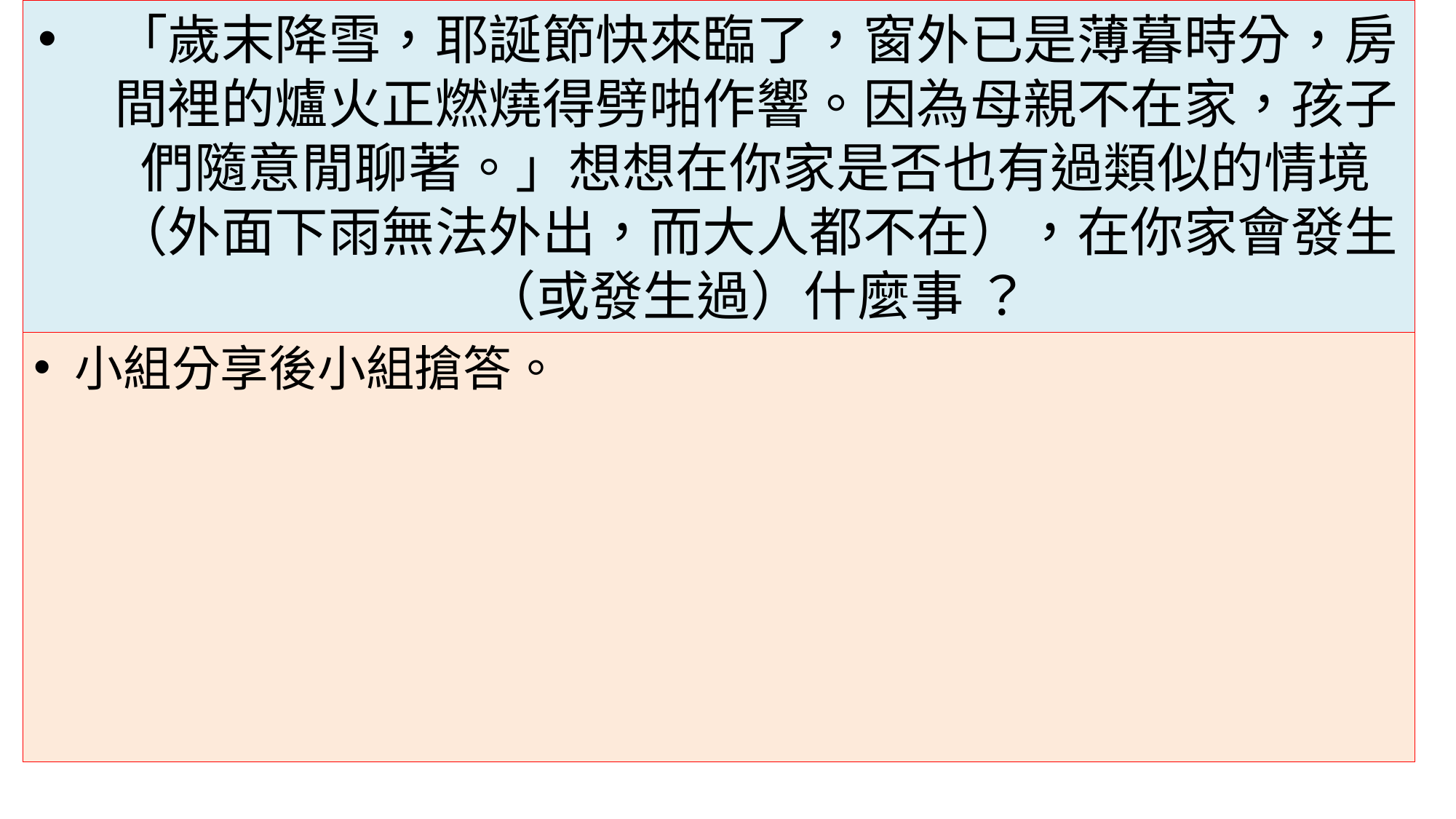

# 「歲末降雪，耶誕節快來臨了，窗外已是薄暮時分，房間裡的爐火正燃燒得劈啪作響。因為母親不在家，孩子們隨意閒聊著。」想想在你家是否也有過類似的情境（外面下雨無法外出，而大人都不在），在你家會發生（或發生過）什麼事 ？
小組分享後小組搶答。